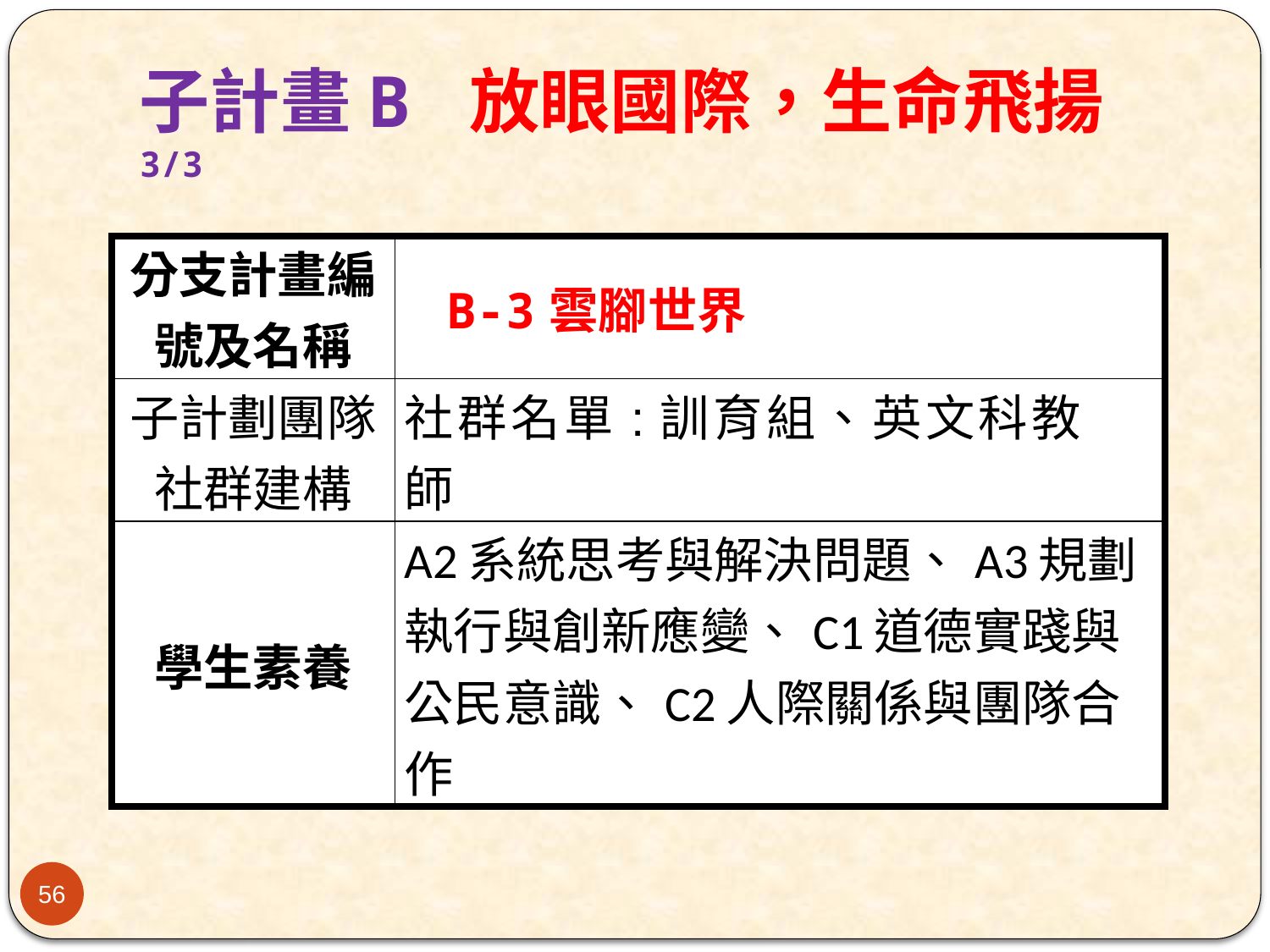

# 子計畫B 放眼國際，生命飛揚  3/3
| 分支計畫編號及名稱 | B-3雲腳世界 |
| --- | --- |
| 子計劃團隊社群建構 | 社群名單:訓育組、英文科教師 |
| 學生素養 | A2系統思考與解決問題、A3規劃執行與創新應變、C1道德實踐與公民意識、C2人際關係與團隊合作 |
56